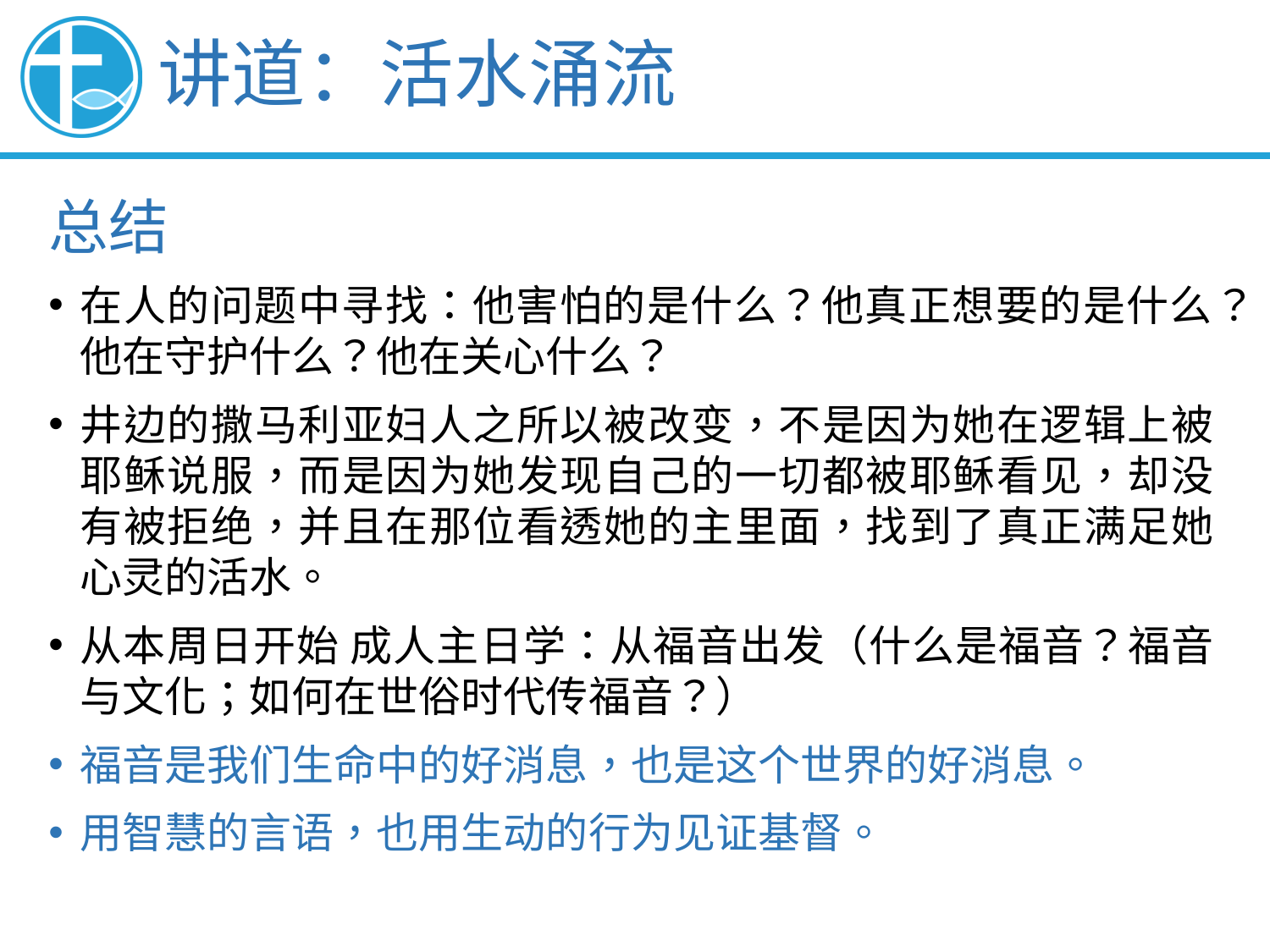

讲道：活水涌流
总结
在人的问题中寻找：他害怕的是什么？他真正想要的是什么？他在守护什么？他在关心什么？
井边的撒马利亚妇人之所以被改变，不是因为她在逻辑上被耶稣说服，而是因为她发现自己的一切都被耶稣看见，却没有被拒绝，并且在那位看透她的主里面，找到了真正满足她心灵的活水。
从本周日开始 成人主日学：从福音出发（什么是福音？福音与文化；如何在世俗时代传福音？）
福音是我们生命中的好消息，也是这个世界的好消息。
用智慧的言语，也用生动的行为见证基督。